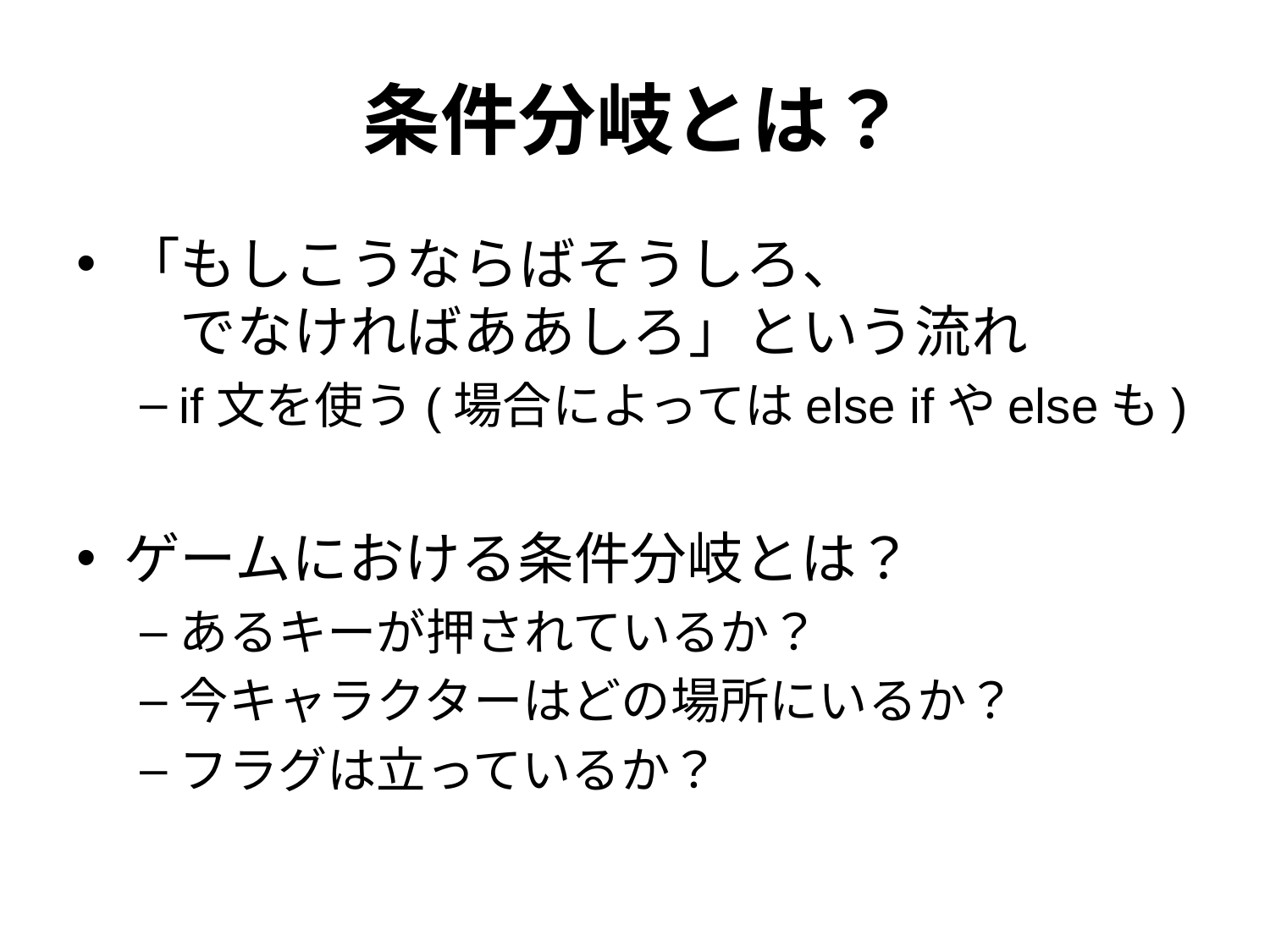

# 条件分岐とは？
「もしこうならばそうしろ、
　でなければああしろ」という流れ
if文を使う(場合によってはelse ifやelseも)

ゲームにおける条件分岐とは？
あるキーが押されているか？
今キャラクターはどの場所にいるか？
フラグは立っているか？